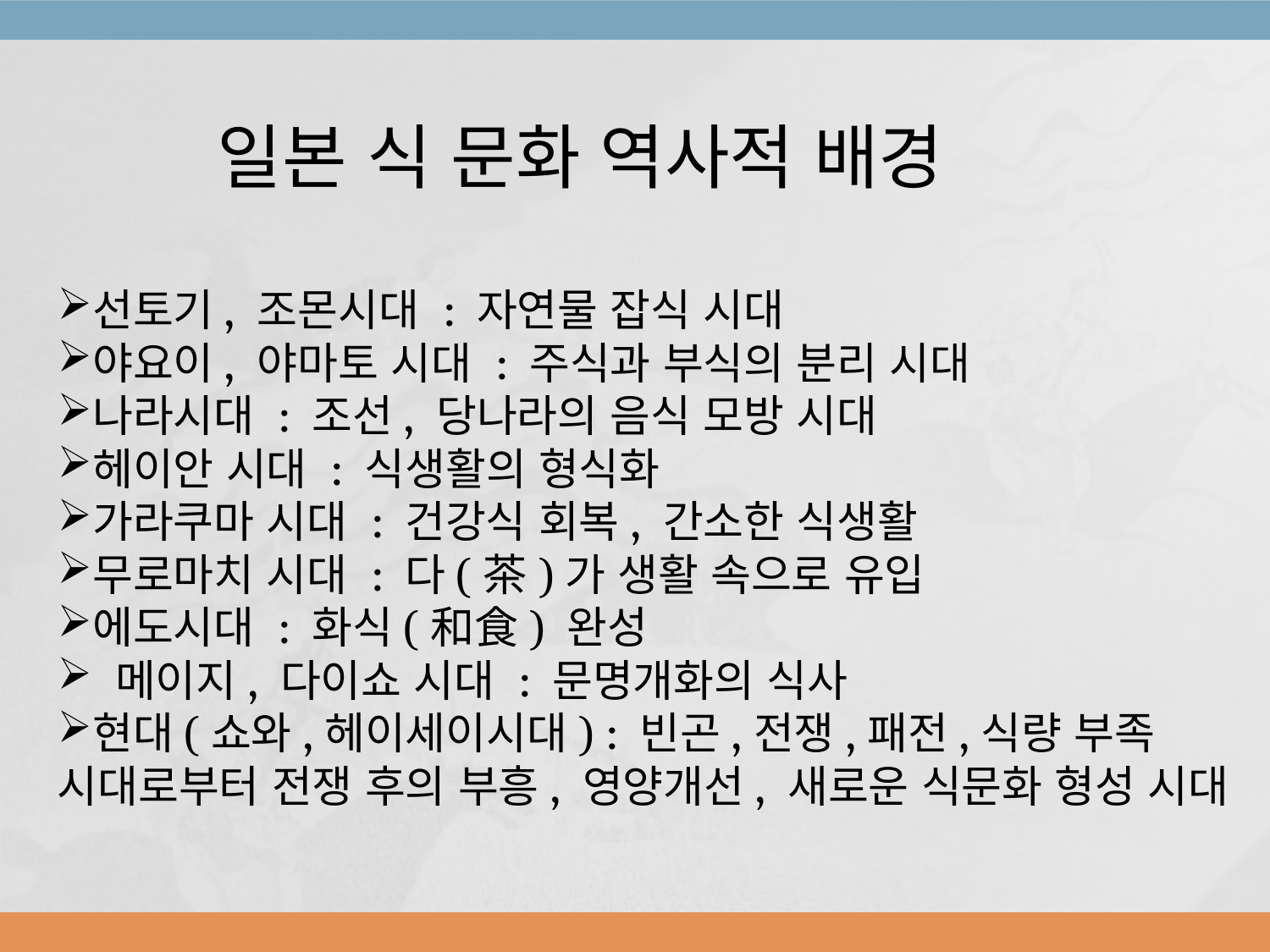

일본 식 문화 역사적 배경
선토기, 조몬시대 : 자연물 잡식 시대
야요이, 야마토 시대 : 주식과 부식의 분리 시대
나라시대 : 조선, 당나라의 음식 모방 시대
헤이안 시대 : 식생활의 형식화
가라쿠마 시대 : 건강식 회복, 간소한 식생활
무로마치 시대 : 다(茶)가 생활 속으로 유입
에도시대 : 화식(和食) 완성
 메이지, 다이쇼 시대 : 문명개화의 식사
현대(쇼와,헤이세이시대) : 빈곤,전쟁,패전,식량 부족 시대로부터 전쟁 후의 부흥, 영양개선, 새로운 식문화 형성 시대